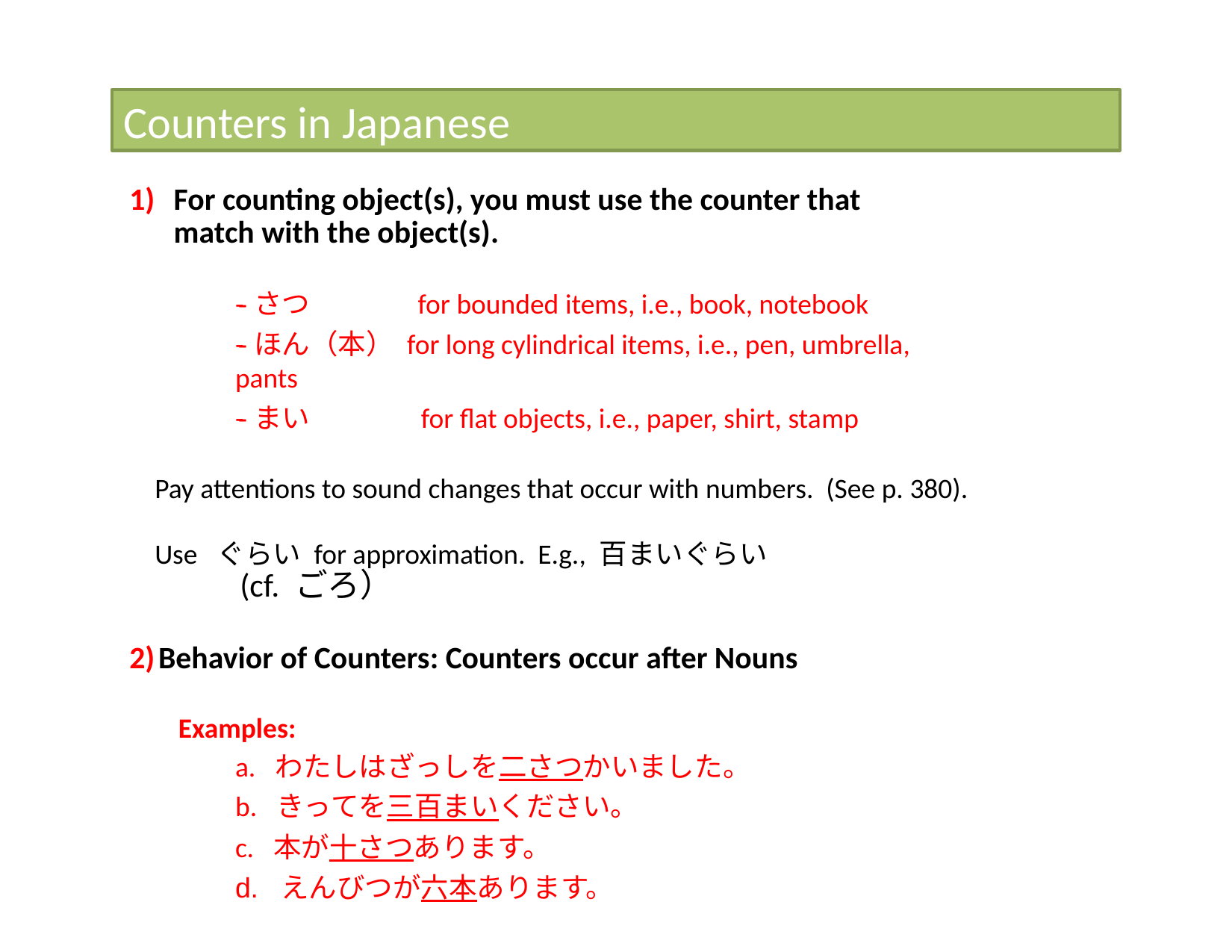

# Counters in Japanese
For counting object(s), you must use the counter that match with the object(s).

-­‐さつ	for bounded items, i.e., book, notebook
-­‐ほん（本） for long cylindrical items, i.e., pen, umbrella,  pants
-­‐まい	for ﬂat objects, i.e., paper, shirt, stamp

Pay attentions to sound changes that occur with numbers.  (See p. 380).

Use  ぐらい for approximation.  E.g., 百まいぐらい
	(cf. ごろ）

Behavior of Counters: Counters occur after Nouns

Examples:
a.  わたしはざっしを二さつかいました。
b.  きってを三百まいください。
c.  本が十さつあります。
d.  えんびつが六本あります。